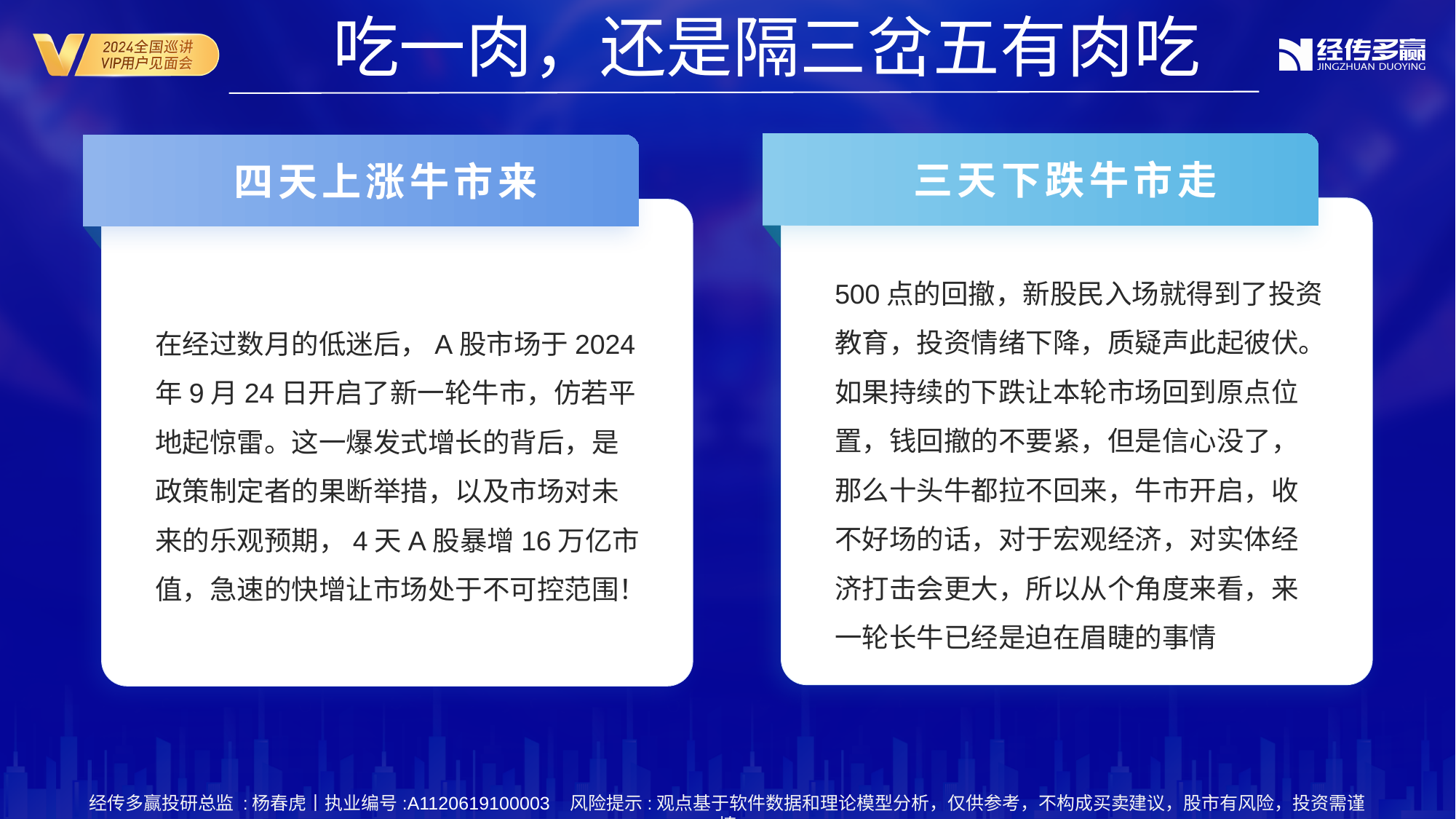

吃一肉，还是隔三岔五有肉吃
三天下跌牛市走
四天上涨牛市来
500点的回撤，新股民入场就得到了投资教育，投资情绪下降，质疑声此起彼伏。
如果持续的下跌让本轮市场回到原点位置，钱回撤的不要紧，但是信心没了，那么十头牛都拉不回来，牛市开启，收不好场的话，对于宏观经济，对实体经济打击会更大，所以从个角度来看，来一轮长牛已经是迫在眉睫的事情
在经过数月的低迷后，A股市场于2024年9月24日开启了新一轮牛市，仿若平地起惊雷。这一爆发式增长的背后，是政策制定者的果断举措，以及市场对未来的乐观预期，4天A股暴增16万亿市值，急速的快增让市场处于不可控范围！

经传多赢投研总监 :杨春虎丨执业编号:A1120619100003   风险提示:观点基于软件数据和理论模型分析，仅供参考，不构成买卖建议，股市有风险，投资需谨慎